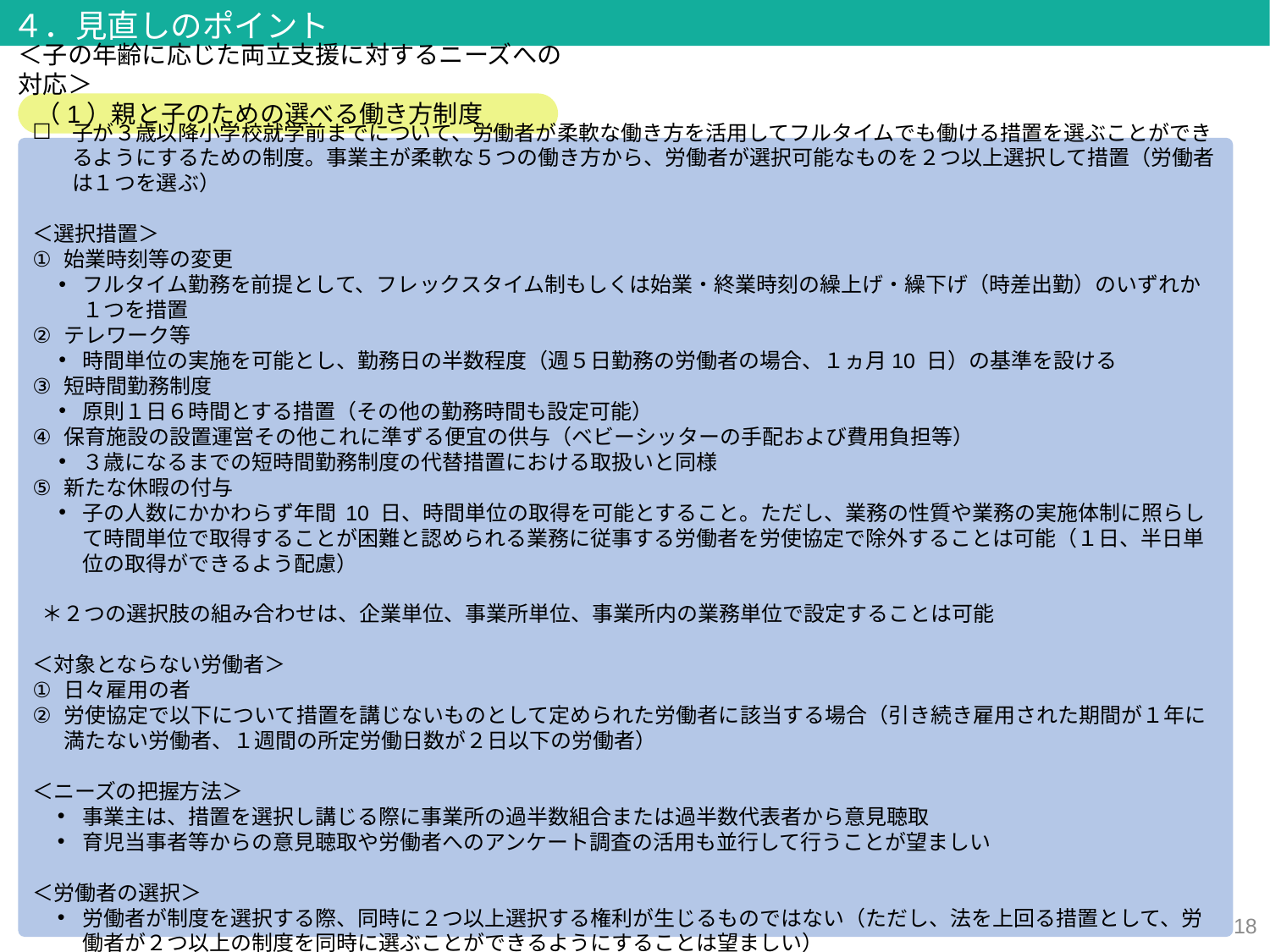

４．見直しのポイント
＜子の年齢に応じた両立支援に対するニーズへの対応＞
（1）親と子のための選べる働き方制度
子が３歳以降小学校就学前までについて、労働者が柔軟な働き方を活用してフルタイムでも働ける措置を選ぶことができるようにするための制度。事業主が柔軟な５つの働き方から、労働者が選択可能なものを２つ以上選択して措置（労働者は１つを選ぶ）

＜選択措置＞
始業時刻等の変更
フルタイム勤務を前提として、フレックスタイム制もしくは始業・終業時刻の繰上げ・繰下げ（時差出勤）のいずれか１つを措置
テレワーク等
時間単位の実施を可能とし、勤務日の半数程度（週５日勤務の労働者の場合、１ヵ月10 日）の基準を設ける
短時間勤務制度
原則１日６時間とする措置（その他の勤務時間も設定可能）
保育施設の設置運営その他これに準ずる便宜の供与（ベビーシッターの手配および費用負担等）
３歳になるまでの短時間勤務制度の代替措置における取扱いと同様
新たな休暇の付与
子の人数にかかわらず年間 10 日、時間単位の取得を可能とすること。ただし、業務の性質や業務の実施体制に照らして時間単位で取得することが困難と認められる業務に従事する労働者を労使協定で除外することは可能（１日、半日単位の取得ができるよう配慮）

 ＊２つの選択肢の組み合わせは、企業単位、事業所単位、事業所内の業務単位で設定することは可能

＜対象とならない労働者＞
日々雇用の者
労使協定で以下について措置を講じないものとして定められた労働者に該当する場合（引き続き雇用された期間が１年に満たない労働者、１週間の所定労働日数が２日以下の労働者）

＜ニーズの把握方法＞
事業主は、措置を選択し講じる際に事業所の過半数組合または過半数代表者から意見聴取
育児当事者等からの意見聴取や労働者へのアンケート調査の活用も並行して行うことが望ましい

＜労働者の選択＞
労働者が制度を選択する際、同時に２つ以上選択する権利が生じるものではない（ただし、法を上回る措置として、労働者が２つ以上の制度を同時に選ぶことができるようにすることは望ましい）
18